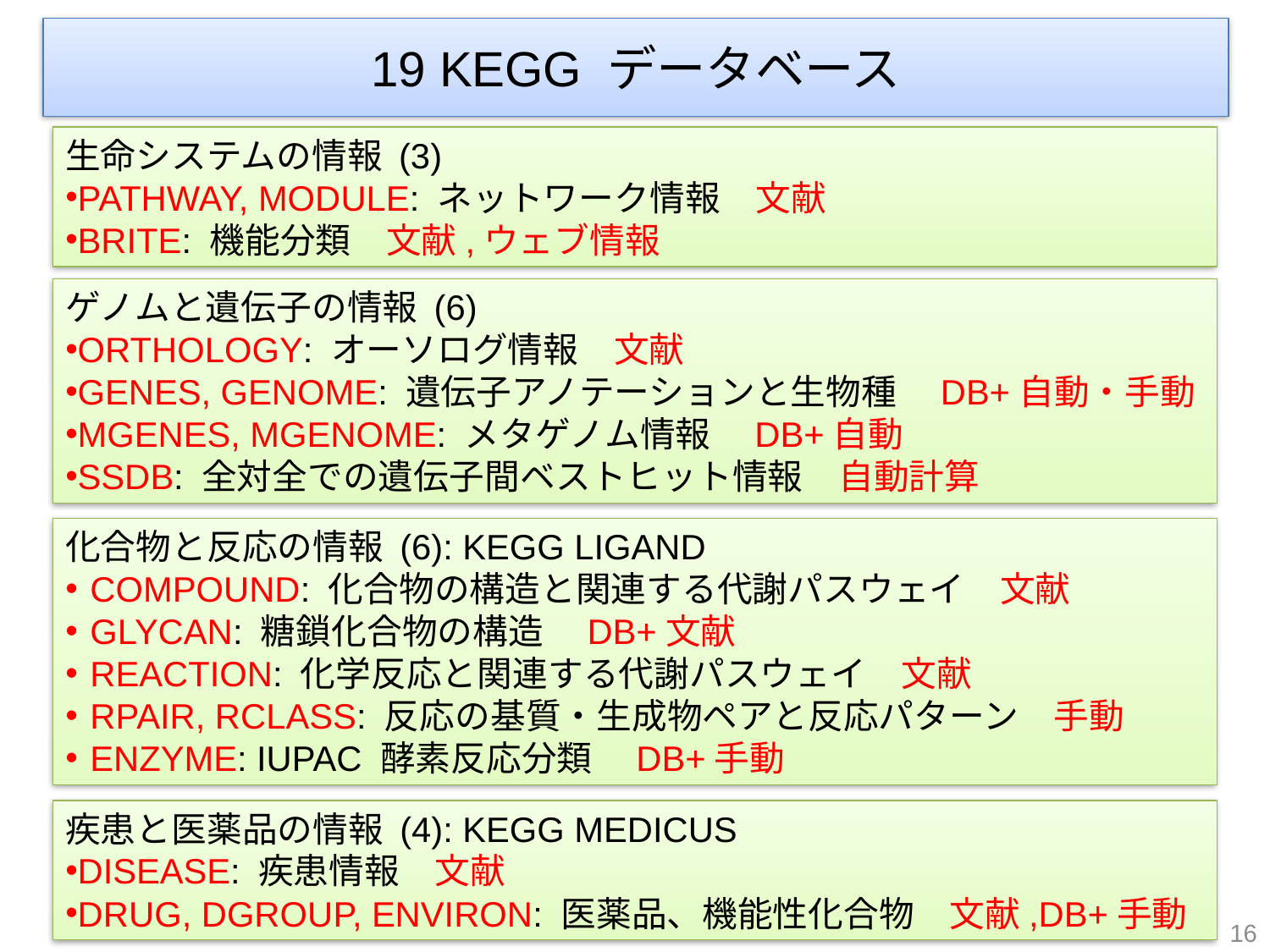

19 KEGG データベース
生命システムの情報 (3)
PATHWAY, MODULE: ネットワーク情報　文献
BRITE: 機能分類　文献,ウェブ情報
ゲノムと遺伝子の情報 (6)
ORTHOLOGY: オーソログ情報　文献
GENES, GENOME: 遺伝子アノテーションと生物種　DB+自動・手動
MGENES, MGENOME: メタゲノム情報　DB+自動
SSDB: 全対全での遺伝子間ベストヒット情報　自動計算
化合物と反応の情報 (6): KEGG LIGAND
COMPOUND: 化合物の構造と関連する代謝パスウェイ　文献
GLYCAN: 糖鎖化合物の構造　DB+文献
REACTION: 化学反応と関連する代謝パスウェイ　文献
RPAIR, RCLASS: 反応の基質・生成物ペアと反応パターン　手動
ENZYME: IUPAC 酵素反応分類　DB+手動
疾患と医薬品の情報 (4): KEGG MEDICUS
DISEASE: 疾患情報　文献
DRUG, DGROUP, ENVIRON: 医薬品、機能性化合物　文献,DB+手動
16